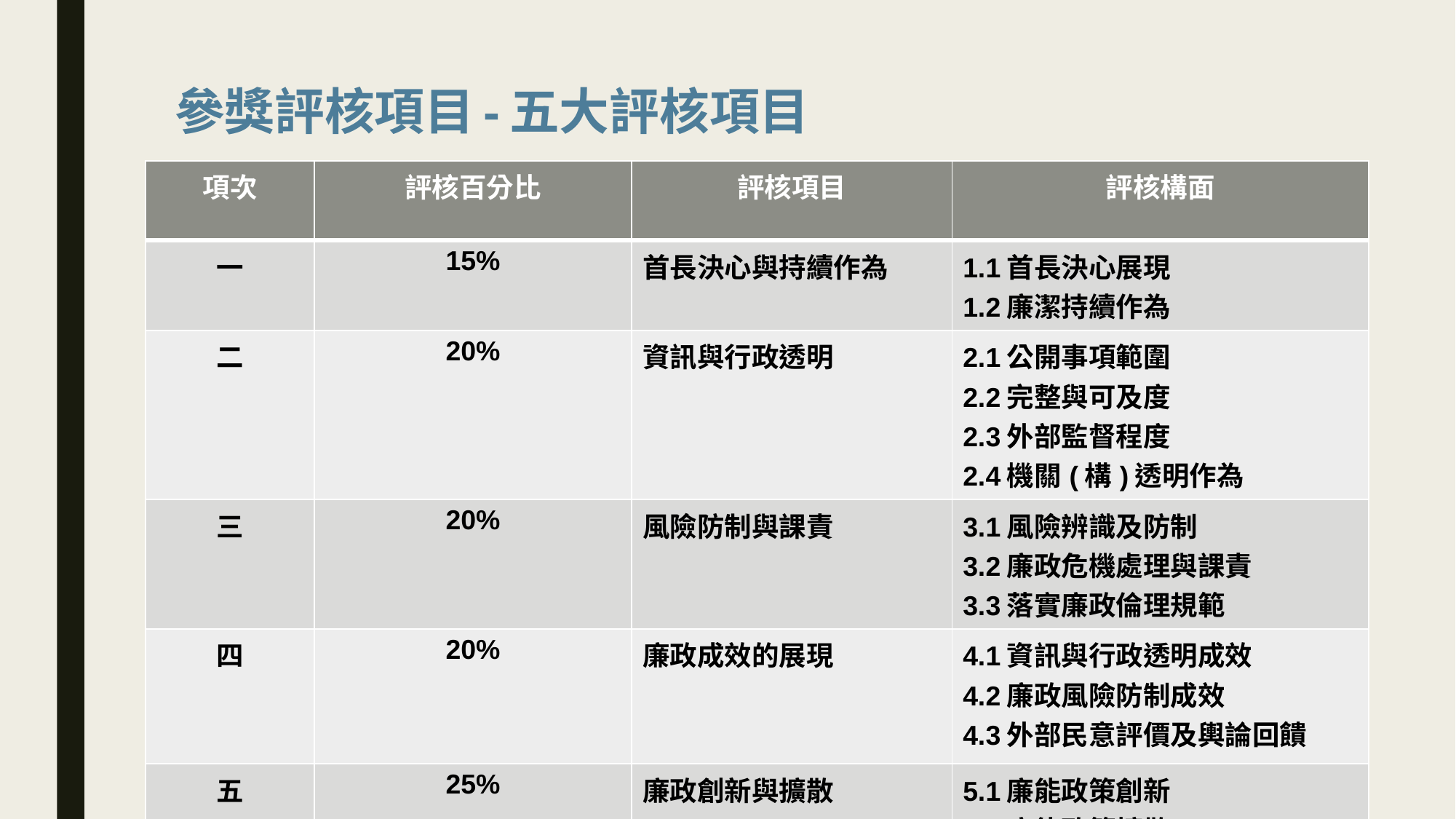

# 參獎評核項目-五大評核項目
| 項次 | 評核百分比 | 評核項目 | 評核構面 |
| --- | --- | --- | --- |
| 一 | 15% | 首長決心與持續作為 | 1.1首長決心展現 1.2廉潔持續作為 |
| 二 | 20% | 資訊與行政透明 | 2.1公開事項範圍 2.2完整與可及度 2.3外部監督程度 2.4機關(構)透明作為 |
| 三 | 20% | 風險防制與課責 | 3.1風險辨識及防制 3.2廉政危機處理與課責 3.3落實廉政倫理規範 |
| 四 | 20% | 廉政成效的展現 | 4.1資訊與行政透明成效 4.2廉政風險防制成效 4.3外部民意評價及輿論回饋 |
| 五 | 25% | 廉政創新與擴散 | 5.1廉能政策創新 5.2廉能政策擴散 |